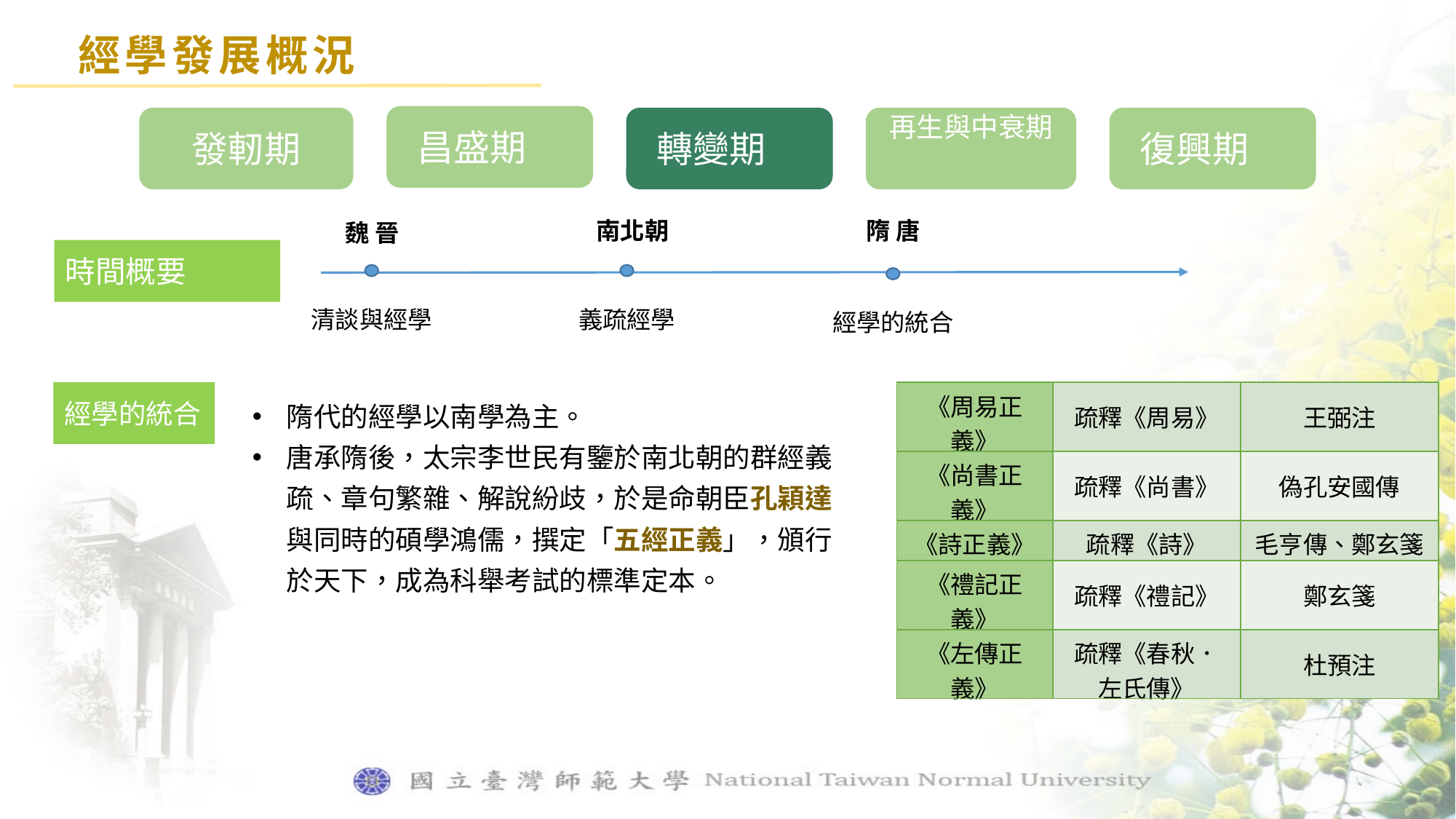

經學發展概況
昌盛期
發軔期
轉變期
再生與中衰期
復興期
 南北朝
隋 唐
 魏 晉
時間概要

義疏經學
清談與經學
經學的統合
經學的統合
| 《周易正義》 | 疏釋《周易》 | 王弼注 |
| --- | --- | --- |
| 《尚書正義》 | 疏釋《尚書》 | 偽孔安國傳 |
| 《詩正義》 | 疏釋《詩》 | 毛亨傳、鄭玄箋 |
| 《禮記正義》 | 疏釋《禮記》 | 鄭玄箋 |
| 《左傳正義》 | 疏釋《春秋．左氏傳》 | 杜預注 |
隋代的經學以南學為主。
唐承隋後，太宗李世民有鑒於南北朝的群經義疏、章句繁雜、解說紛歧，於是命朝臣孔穎達與同時的碩學鴻儒，撰定「五經正義」，頒行於天下，成為科舉考試的標準定本。